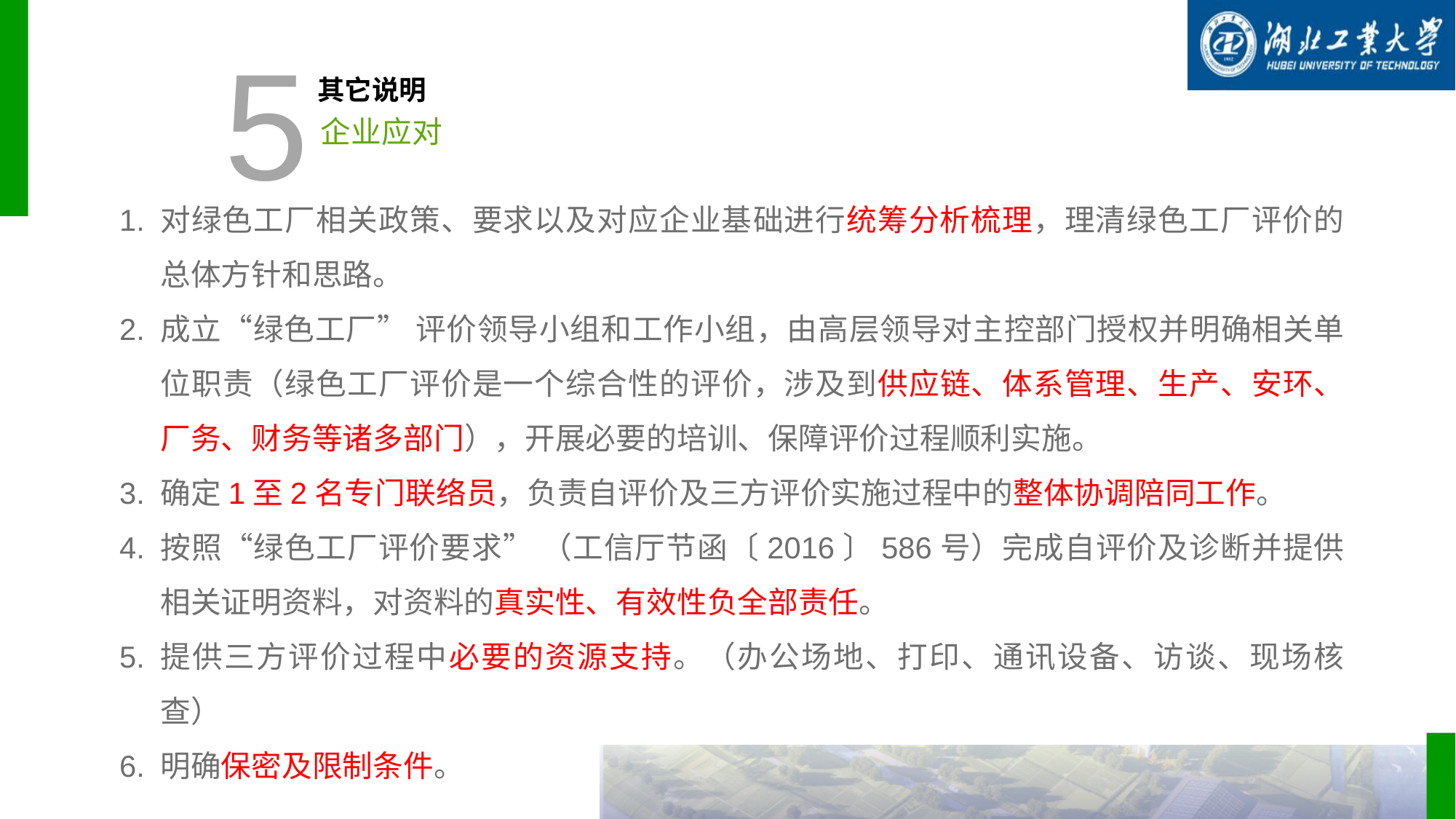

5
其它说明

企业应对
对绿色工厂相关政策、要求以及对应企业基础进行统筹分析梳理，理清绿色工厂评价的总体方针和思路。
成立“绿色工厂” 评价领导小组和工作小组，由高层领导对主控部门授权并明确相关单位职责（绿色工厂评价是一个综合性的评价，涉及到供应链、体系管理、生产、安环、厂务、财务等诸多部门），开展必要的培训、保障评价过程顺利实施。
确定1至2名专门联络员，负责自评价及三方评价实施过程中的整体协调陪同工作。
按照“绿色工厂评价要求” （工信厅节函〔2016〕586号）完成自评价及诊断并提供相关证明资料，对资料的真实性、有效性负全部责任。
提供三方评价过程中必要的资源支持。（办公场地、打印、通讯设备、访谈、现场核查）
明确保密及限制条件。